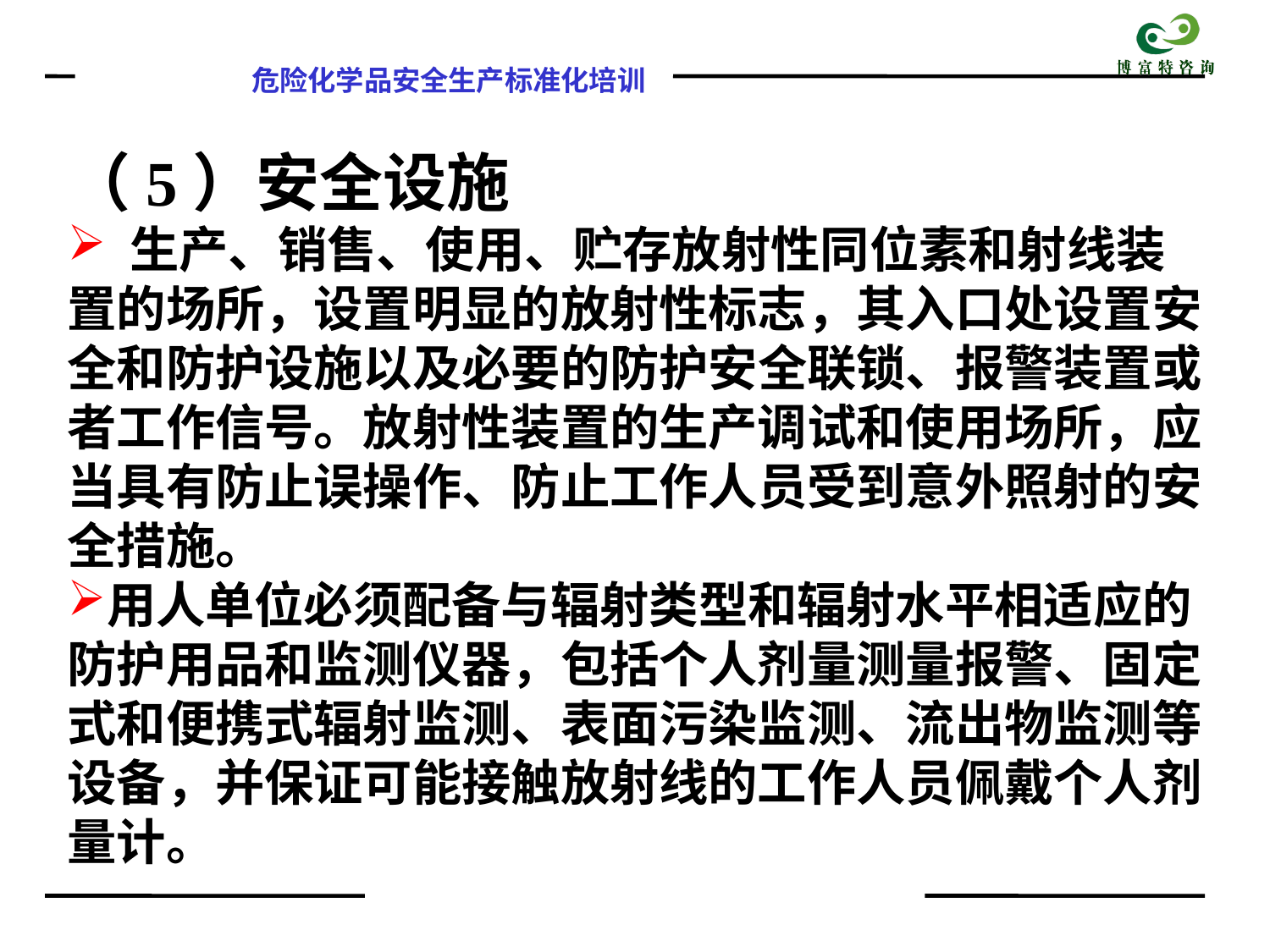

（5）安全设施
 生产、销售、使用、贮存放射性同位素和射线装置的场所，设置明显的放射性标志，其入口处设置安全和防护设施以及必要的防护安全联锁、报警装置或者工作信号。放射性装置的生产调试和使用场所，应当具有防止误操作、防止工作人员受到意外照射的安全措施。
用人单位必须配备与辐射类型和辐射水平相适应的防护用品和监测仪器，包括个人剂量测量报警、固定式和便携式辐射监测、表面污染监测、流出物监测等设备，并保证可能接触放射线的工作人员佩戴个人剂量计。